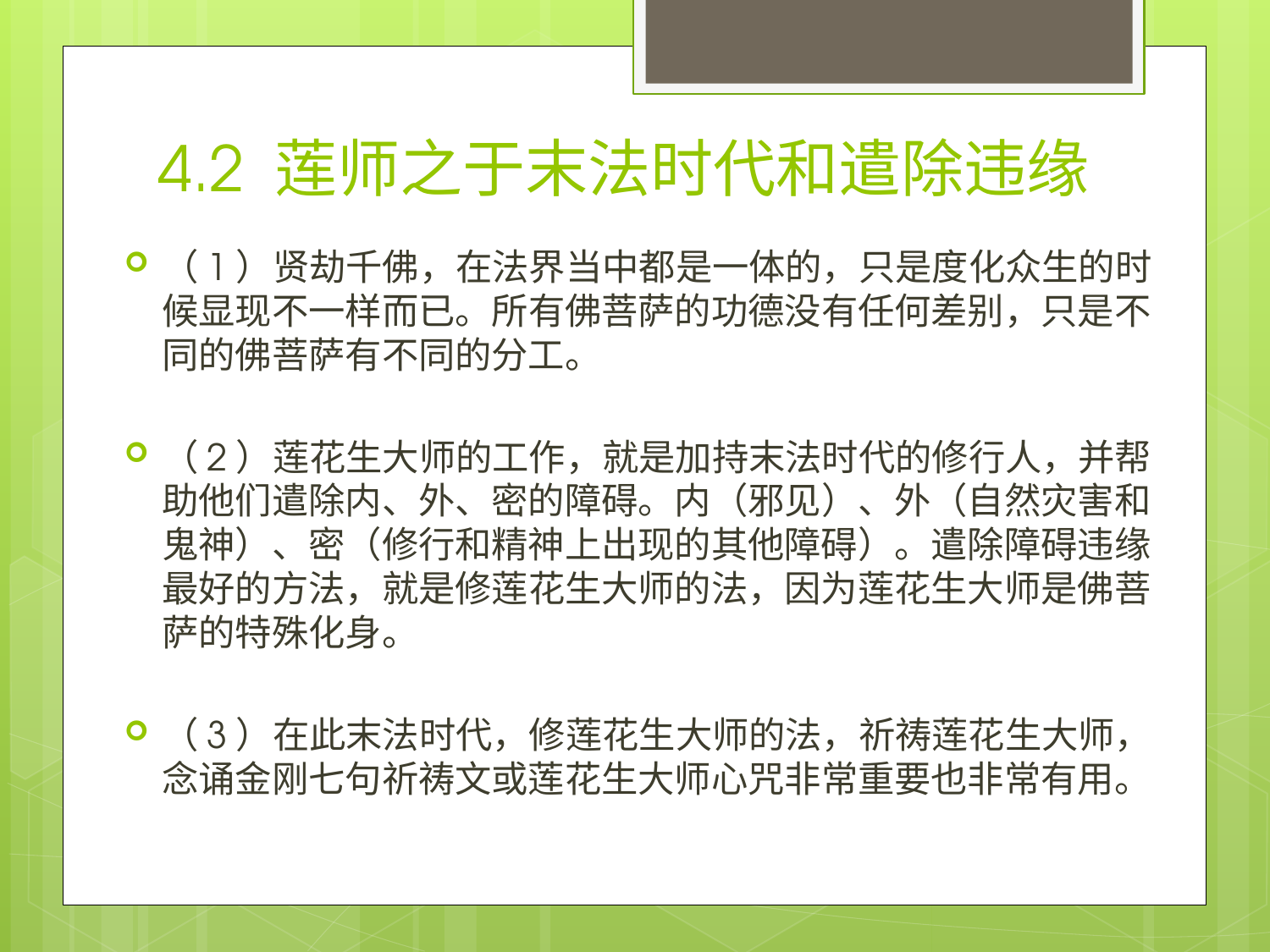

# 4.2 莲师之于末法时代和遣除违缘
（1）贤劫千佛，在法界当中都是一体的，只是度化众生的时候显现不一样而已。所有佛菩萨的功德没有任何差别，只是不同的佛菩萨有不同的分工。

（2）莲花生大师的工作，就是加持末法时代的修行人，并帮助他们遣除内、外、密的障碍。内（邪见）、外（自然灾害和鬼神）、密（修行和精神上出现的其他障碍）。遣除障碍违缘最好的方法，就是修莲花生大师的法，因为莲花生大师是佛菩萨的特殊化身。

（3）在此末法时代，修莲花生大师的法，祈祷莲花生大师，念诵金刚七句祈祷文或莲花生大师心咒非常重要也非常有用。